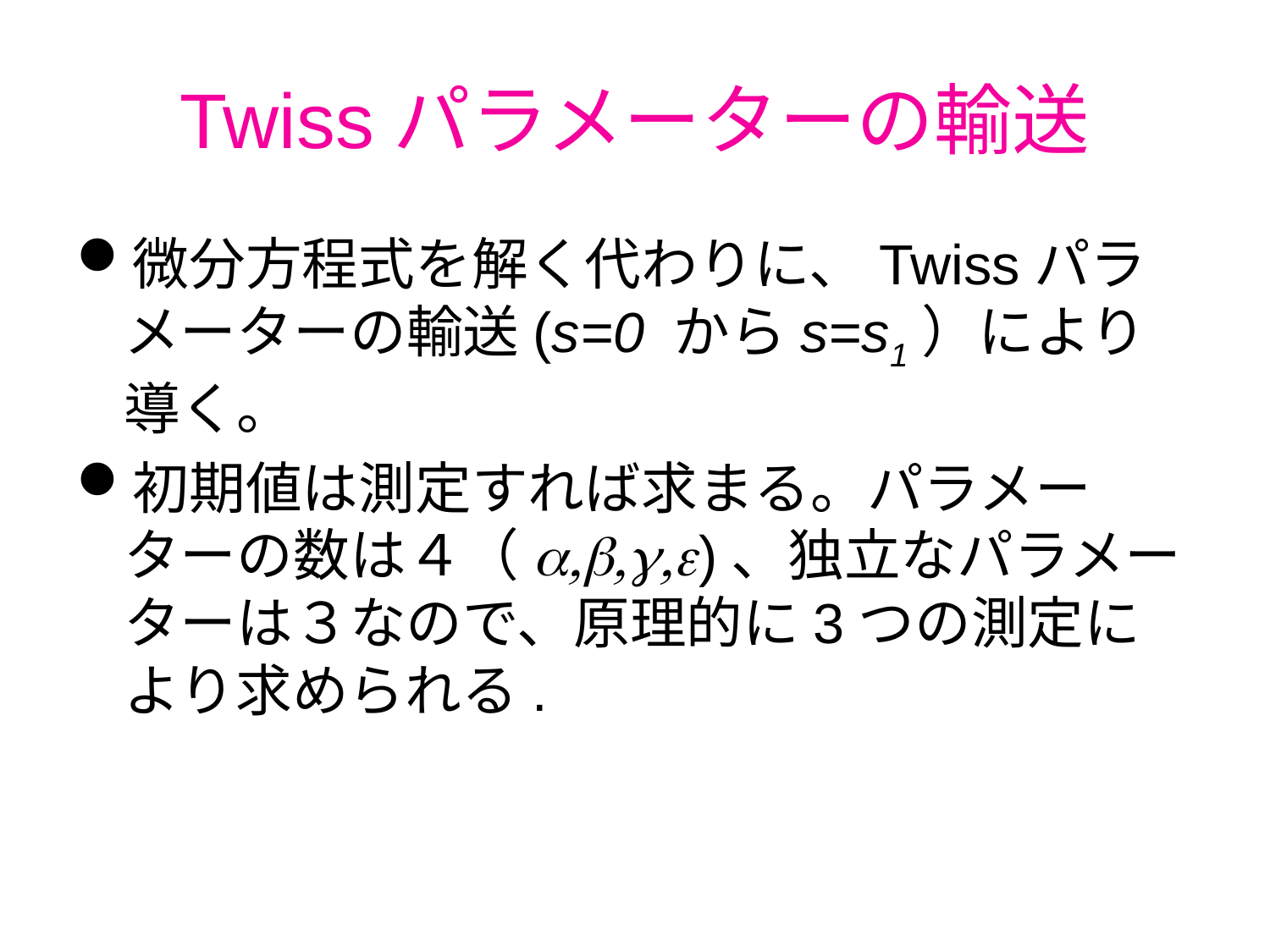

# Twissパラメーターの輸送
微分方程式を解く代わりに、Twissパラメーターの輸送(s=0 からs=s1）により導く。
初期値は測定すれば求まる。パラメーターの数は４（α,β,γ,ε)、独立なパラメーターは３なので、原理的に3つの測定により求められる.